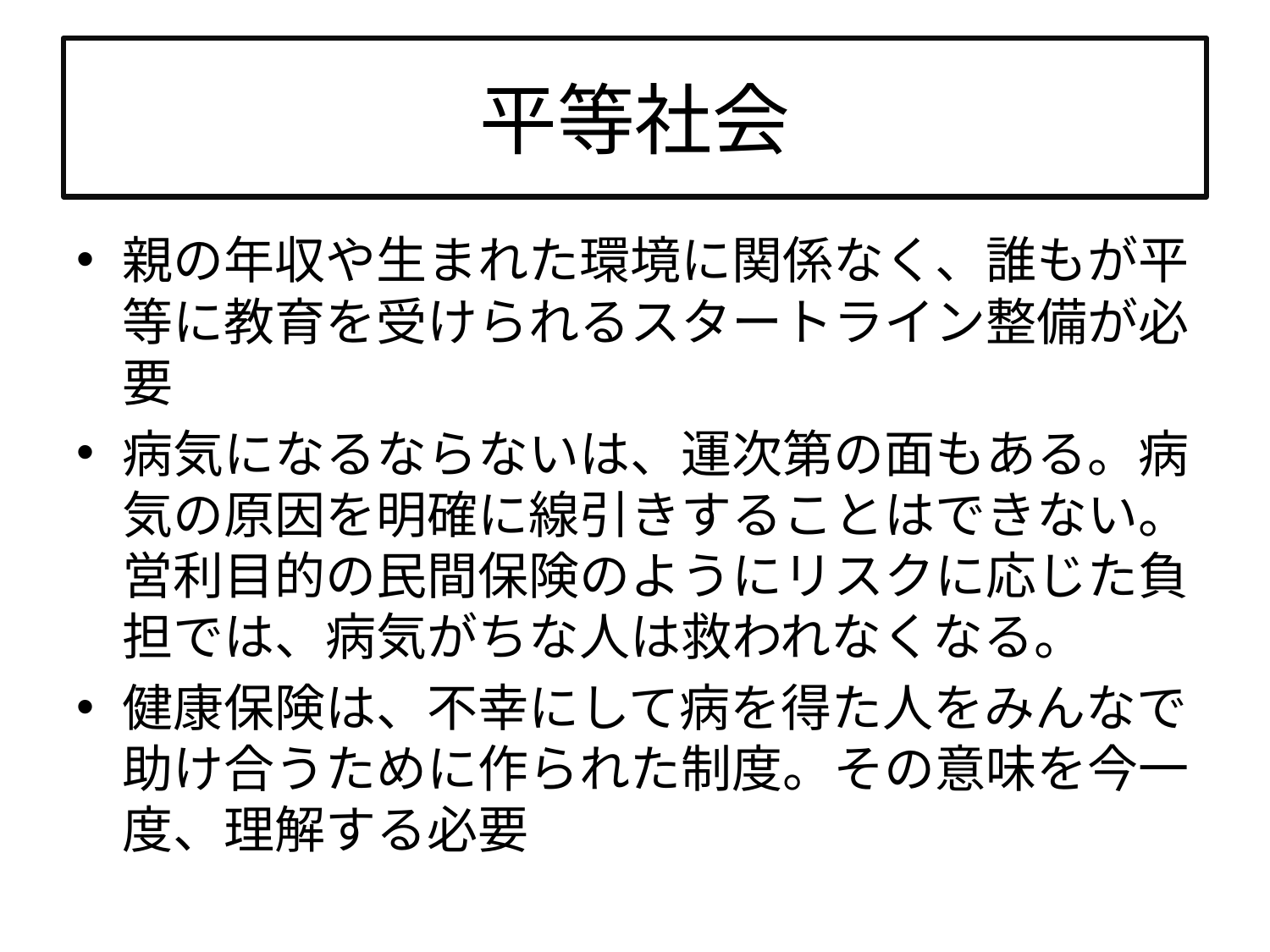

# 平等社会
親の年収や生まれた環境に関係なく、誰もが平等に教育を受けられるスタートライン整備が必要
病気になるならないは、運次第の面もある。病気の原因を明確に線引きすることはできない。営利目的の民間保険のようにリスクに応じた負担では、病気がちな人は救われなくなる。
健康保険は、不幸にして病を得た人をみんなで助け合うために作られた制度。その意味を今一度、理解する必要